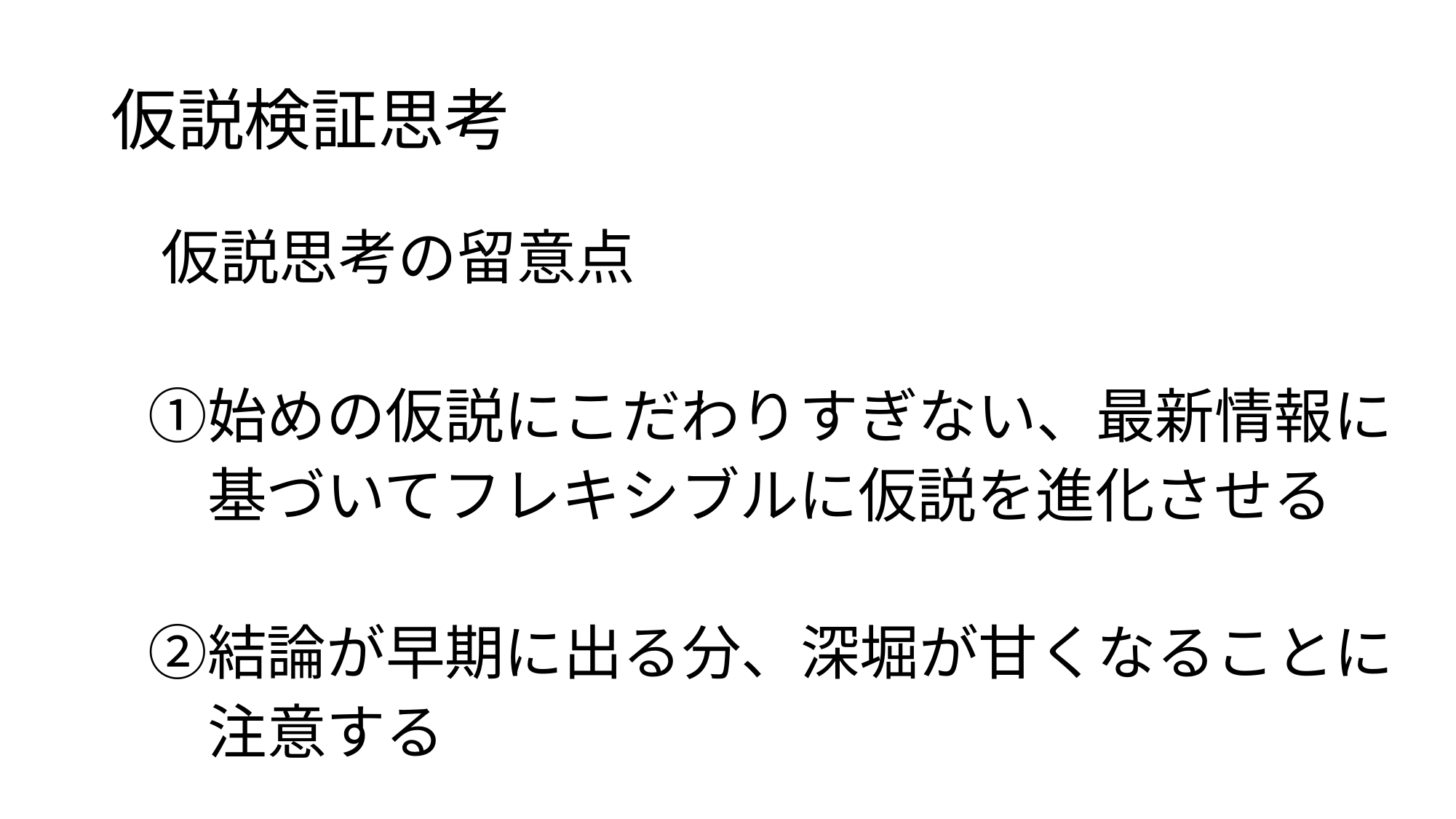

# 仮説検証思考

　　仮説思考の留意点

　　①始めの仮説にこだわりすぎない、最新情報に
　　　基づいてフレキシブルに仮説を進化させる

　　②結論が早期に出る分、深堀が甘くなることに
　　　注意する